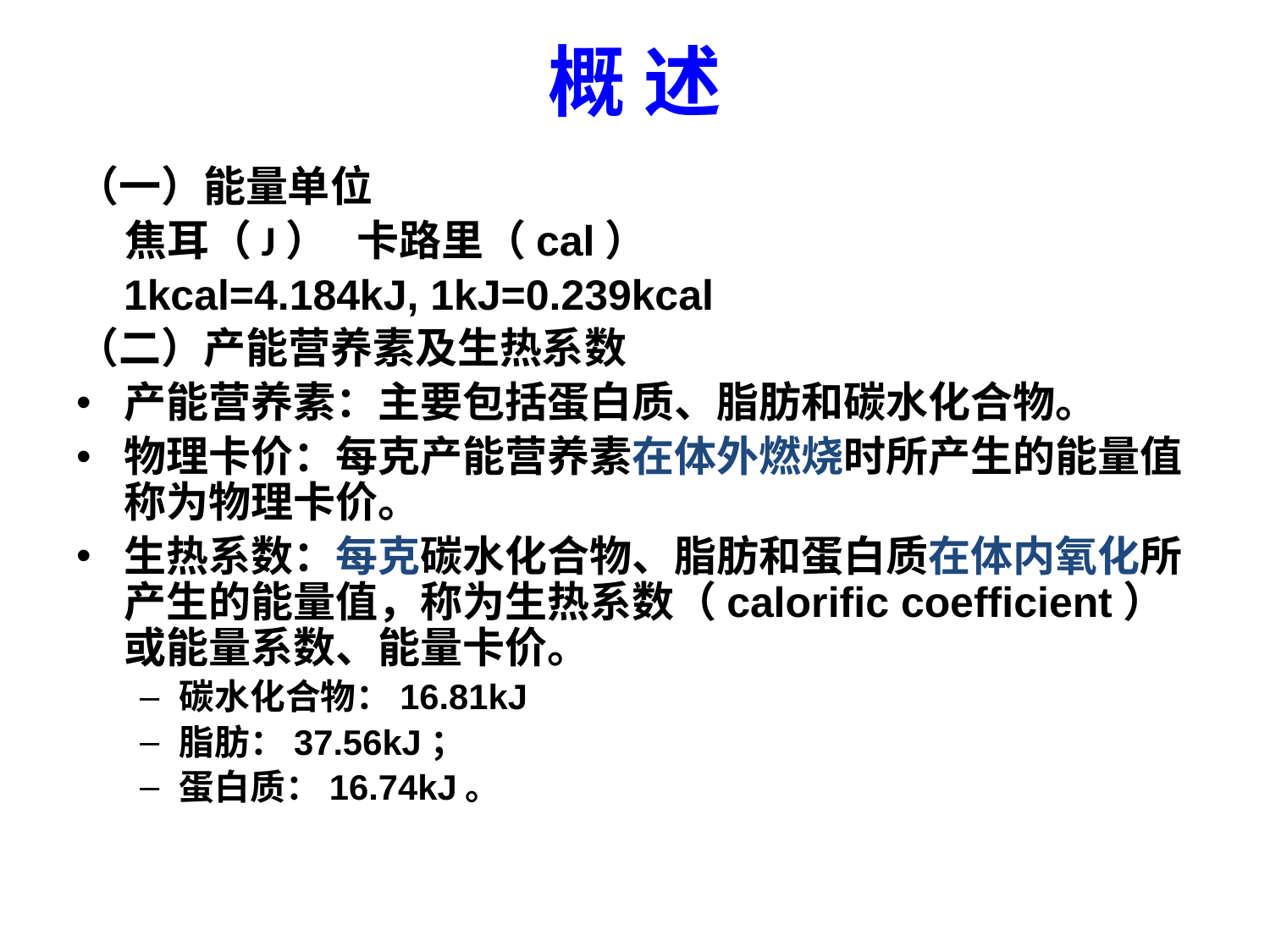

# 概 述
（一）能量单位
    焦耳（J）   卡路里（cal）
    1kcal=4.184kJ, 1kJ=0.239kcal
（二）产能营养素及生热系数
产能营养素：主要包括蛋白质、脂肪和碳水化合物。
物理卡价：每克产能营养素在体外燃烧时所产生的能量值称为物理卡价。
生热系数：每克碳水化合物、脂肪和蛋白质在体内氧化所产生的能量值，称为生热系数（calorific coefficient）或能量系数、能量卡价。
碳水化合物：16.81kJ
脂肪：37.56kJ；
蛋白质：16.74kJ。